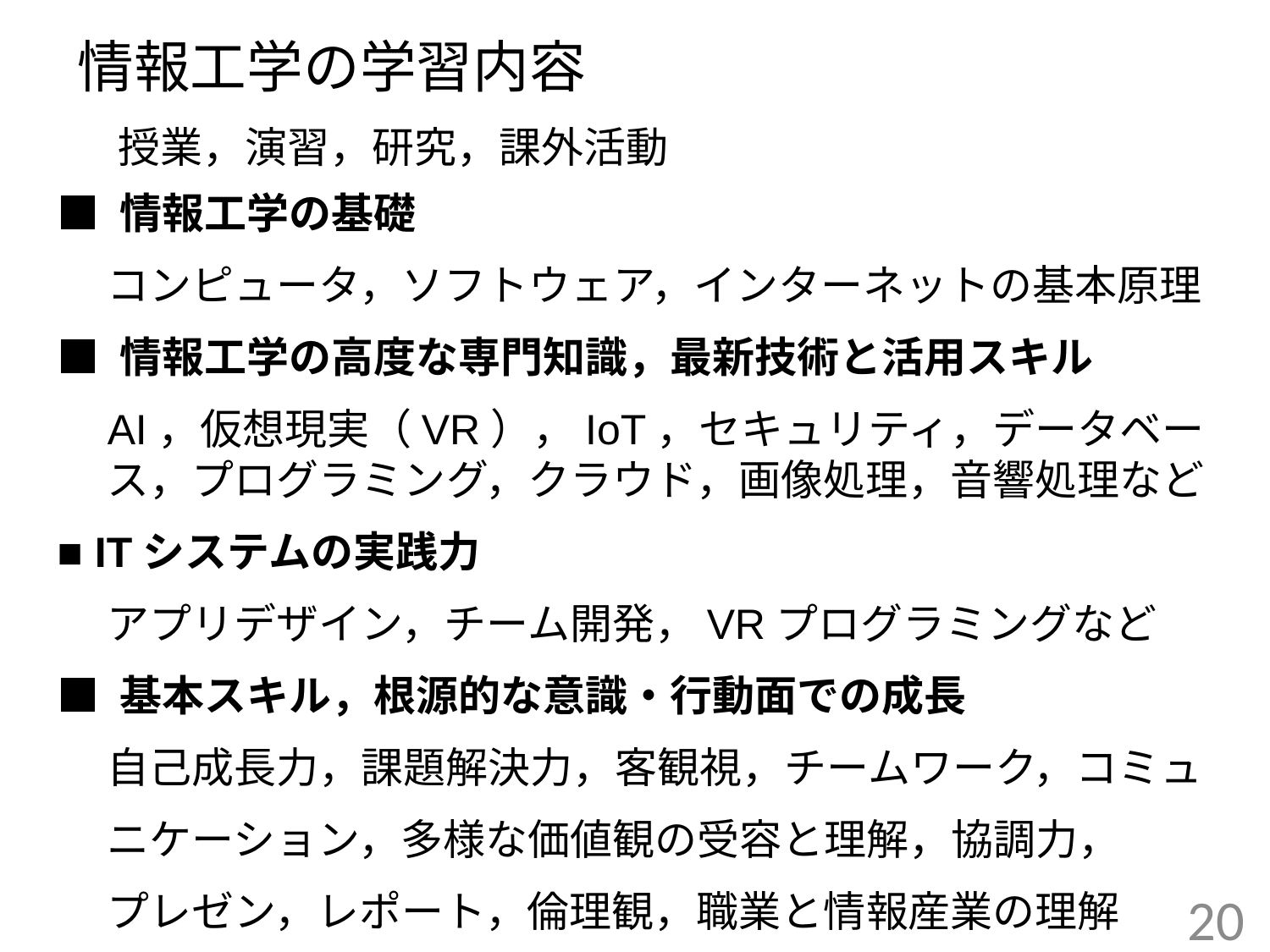

# 情報工学の学習内容
授業，演習，研究，課外活動

■ 情報工学の基礎
コンピュータ，ソフトウェア，インターネットの基本原理
■ 情報工学の高度な専門知識，最新技術と活用スキル
AI，仮想現実（VR），IoT，セキュリティ，データベース，プログラミング，クラウド，画像処理，音響処理など
■ ITシステムの実践力
アプリデザイン，チーム開発，VRプログラミングなど
■ 基本スキル，根源的な意識・行動面での成長
自己成長力，課題解決力，客観視，チームワーク，コミュ
ニケーション，多様な価値観の受容と理解，協調力，
プレゼン，レポート，倫理観，職業と情報産業の理解

20